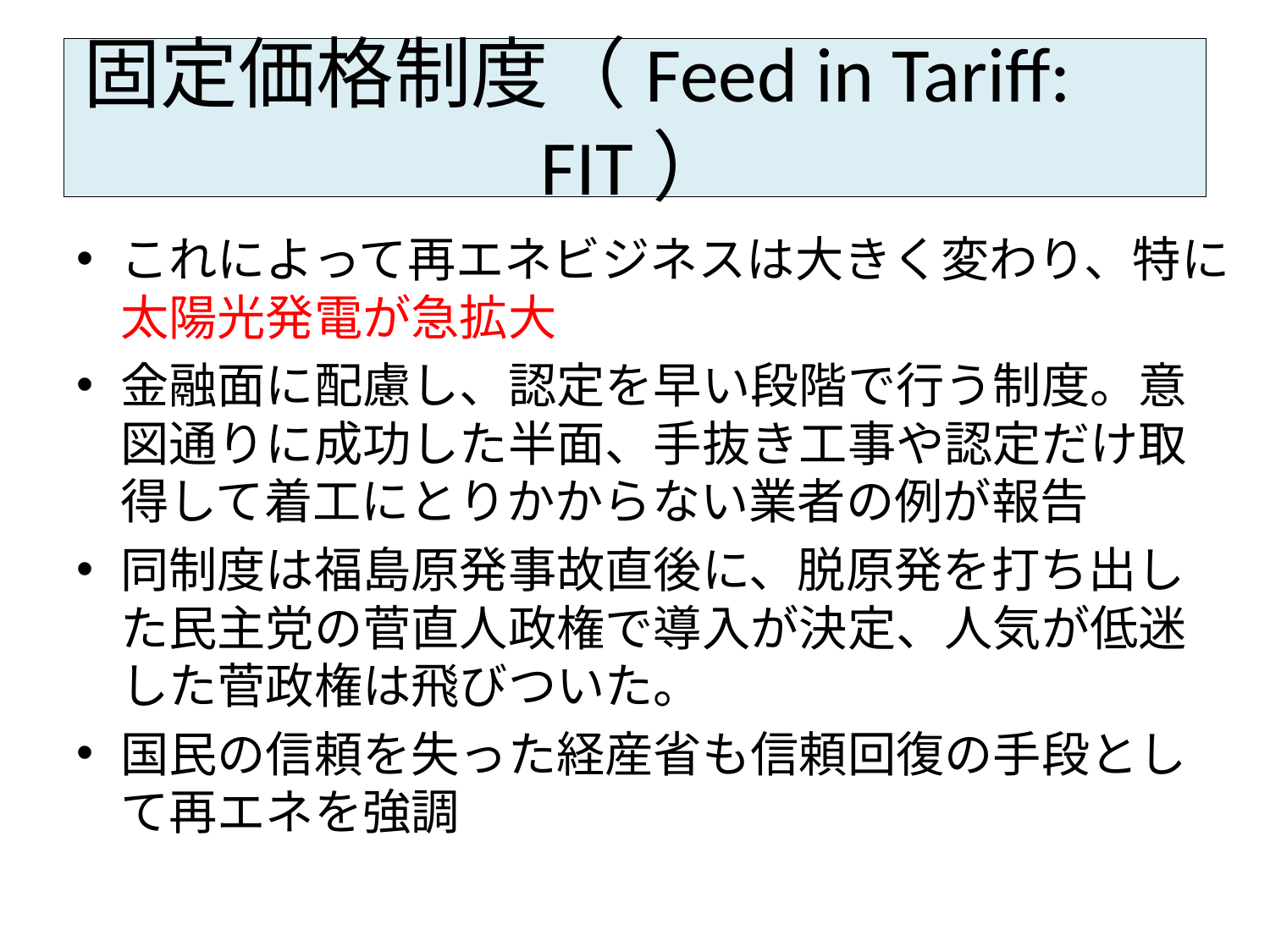

# 固定価格制度（Feed in Tariff:　FIT）
これによって再エネビジネスは大きく変わり、特に太陽光発電が急拡大
金融面に配慮し、認定を早い段階で行う制度。意図通りに成功した半面、手抜き工事や認定だけ取得して着工にとりかからない業者の例が報告
同制度は福島原発事故直後に、脱原発を打ち出した民主党の菅直人政権で導入が決定、人気が低迷した菅政権は飛びついた。
国民の信頼を失った経産省も信頼回復の手段として再エネを強調